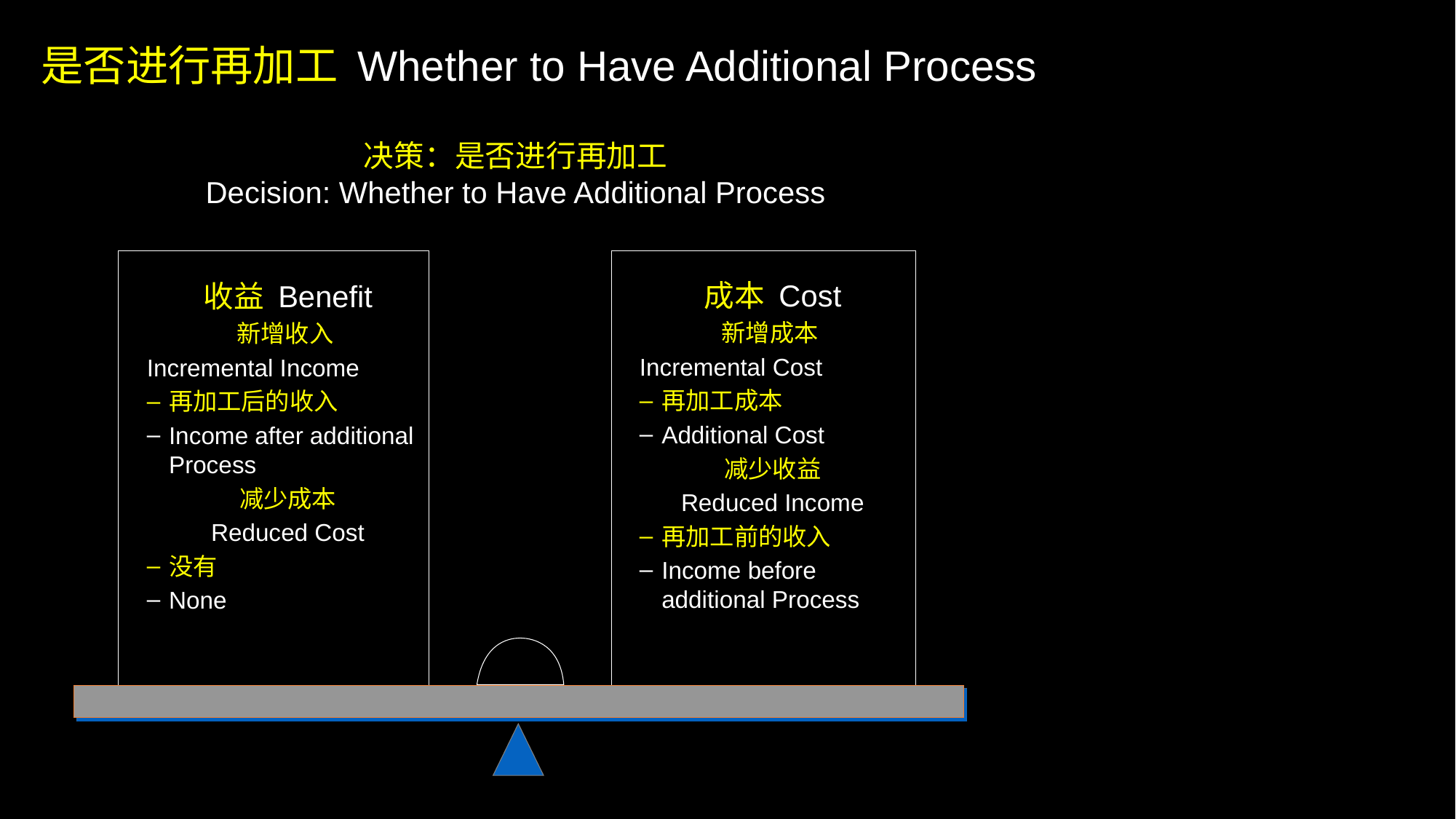

是否进行再加工 Whether to Have Additional Process
决策：是否进行再加工
Decision: Whether to Have Additional Process

收益 Benefit
新增收入
Incremental Income
再加工后的收入
Income after additional Process
减少成本
Reduced Cost
没有
None

成本 Cost
新增成本
Incremental Cost
再加工成本
Additional Cost
减少收益
Reduced Income
再加工前的收入
Income before additional Process